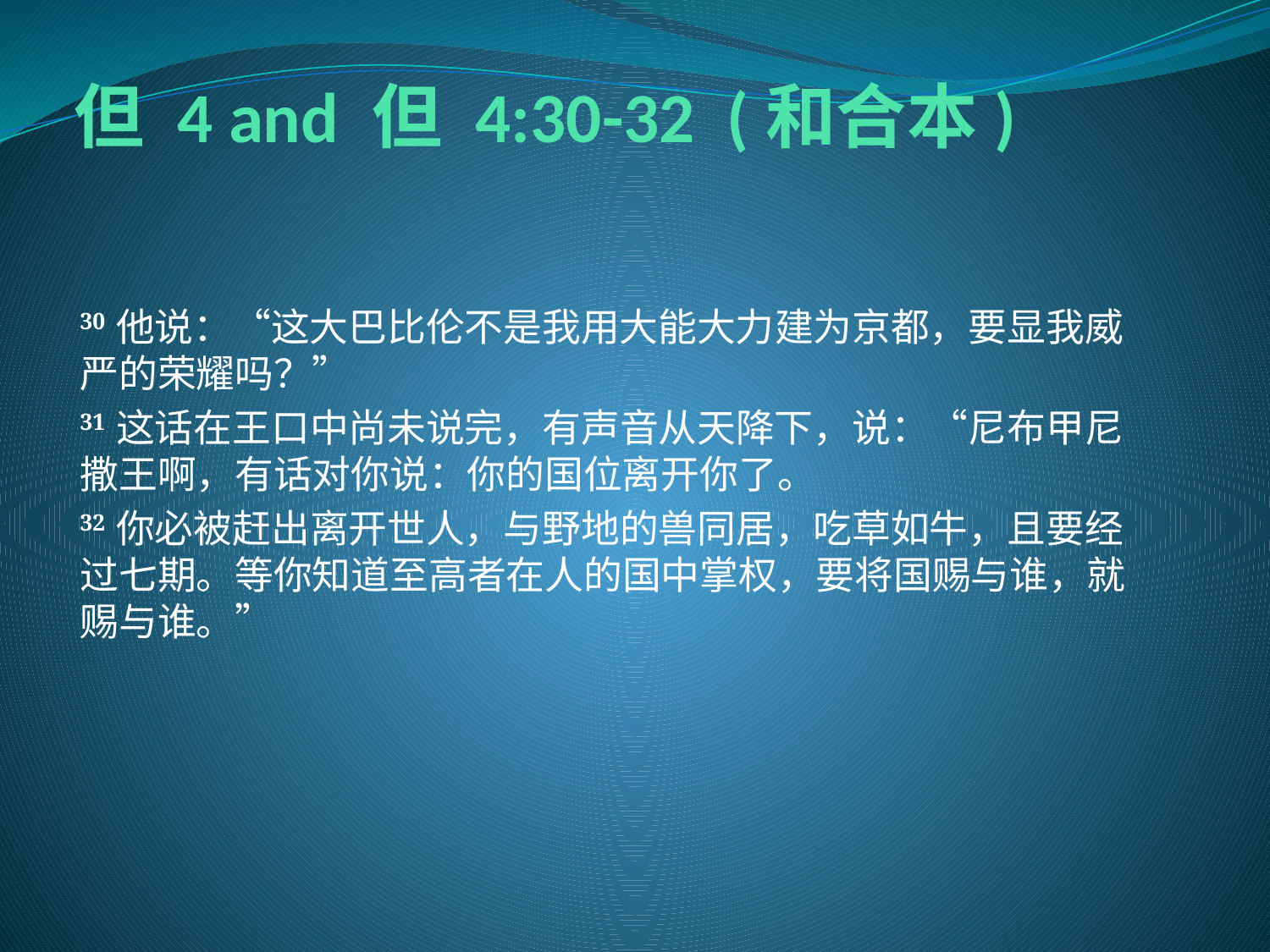

# 但 4 and 但 4:30-32  (和合本)
30 他说：“这大巴比伦不是我用大能大力建为京都，要显我威严的荣耀吗？”
31 这话在王口中尚未说完，有声音从天降下，说：“尼布甲尼撒王啊，有话对你说：你的国位离开你了。
32 你必被赶出离开世人，与野地的兽同居，吃草如牛，且要经过七期。等你知道至高者在人的国中掌权，要将国赐与谁，就赐与谁。”